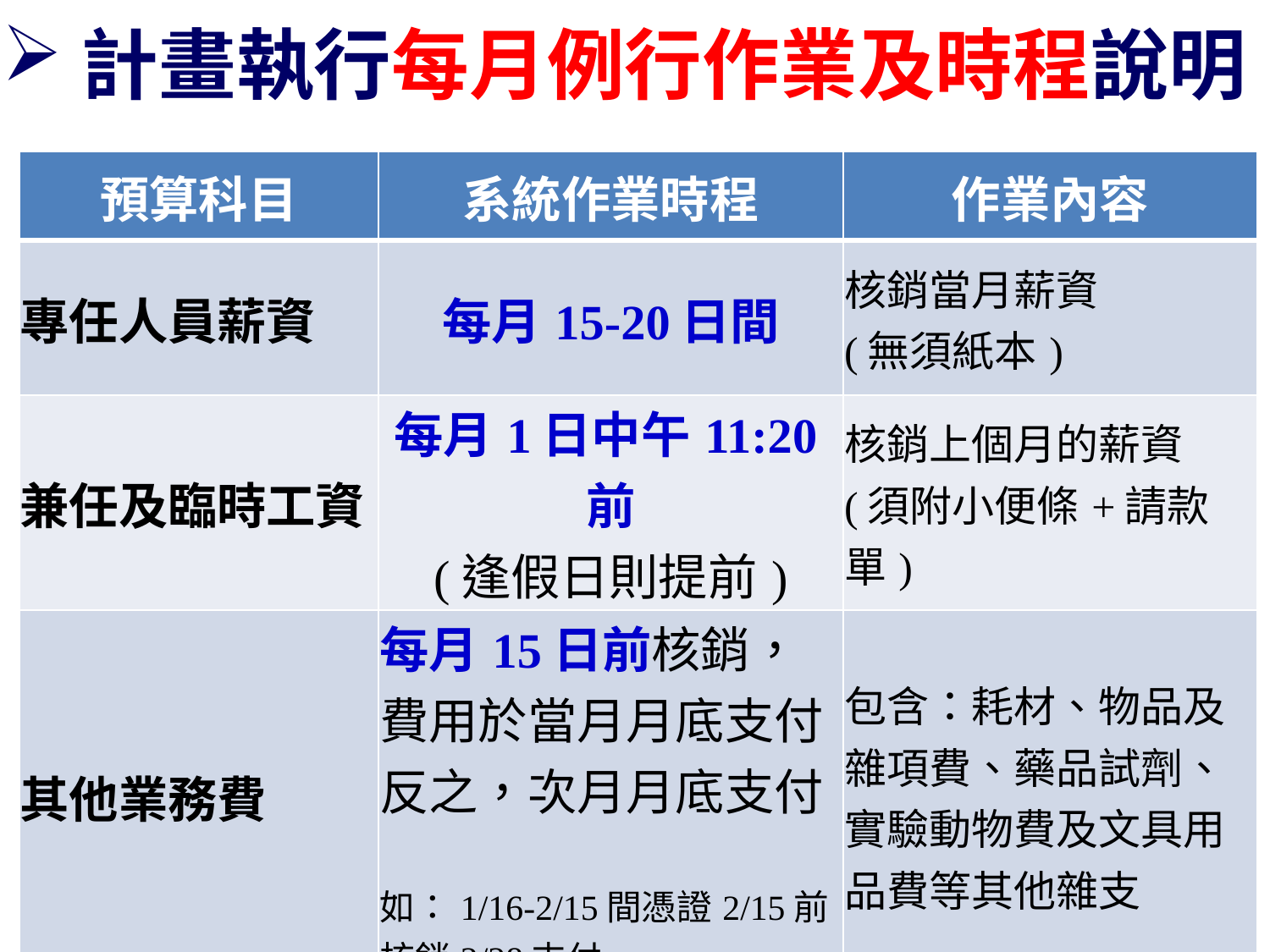

# 計畫執行每月例行作業及時程說明
| 預算科目 | 系統作業時程 | 作業內容 |
| --- | --- | --- |
| 專任人員薪資 | 每月15-20日間 | 核銷當月薪資 (無須紙本) |
| 兼任及臨時工資 | 每月1日中午11:20前 (逢假日則提前) | 核銷上個月的薪資 (須附小便條+請款單) |
| 其他業務費 | 每月15日前核銷，費用於當月月底支付； 反之，次月月底支付 如：1/16-2/15間憑證2/15前核銷2/28支付 | 包含：耗材、物品及雜項費、藥品試劑、實驗動物費及文具用品費等其他雜支 |